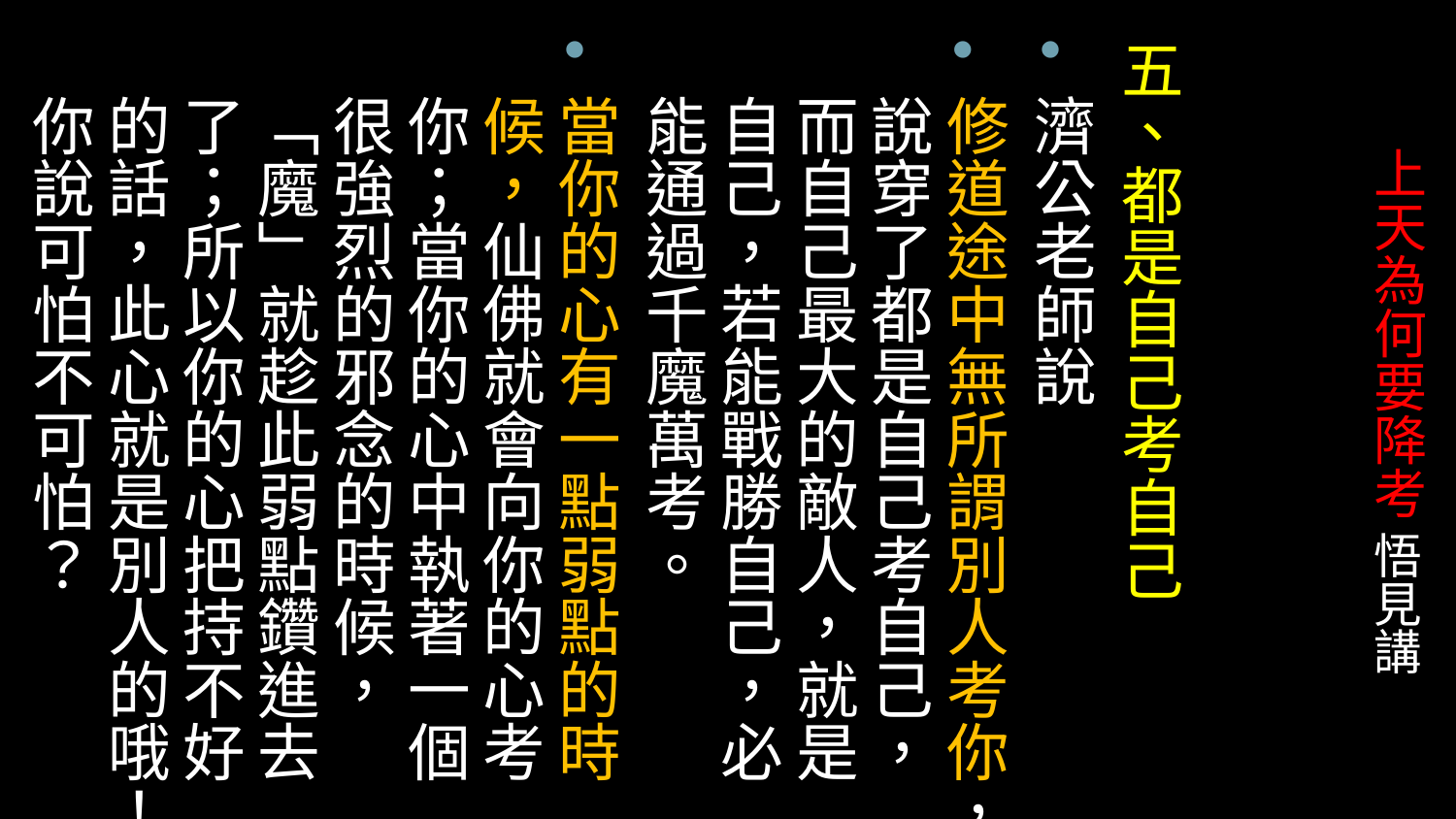

五、都是自己考自己
濟公老師說
修道途中無所謂別人考你，說穿了都是自己考自己，而自己最大的敵人，就是自己，若能戰勝自己，必能通過千魔萬考。
當你的心有一點弱點的時候，仙佛就會向你的心考你；當你的心中執著一個很強烈的邪念的時候，「魔」就趁此弱點鑽進去了；所以你的心把持不好的話，此心就是別人的哦！你說可怕不可怕？
# 上天為何要降考 悟見講